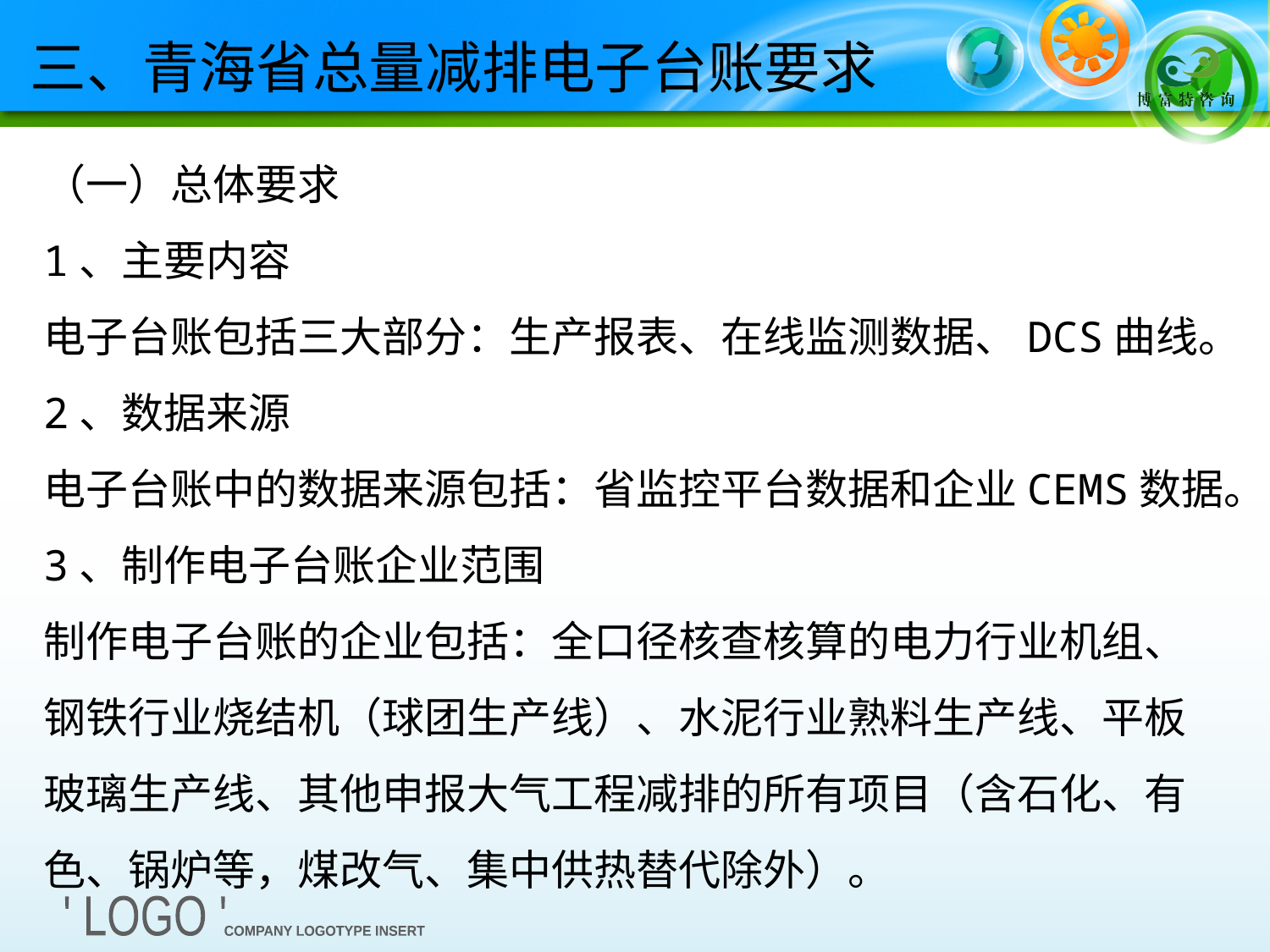

三、青海省总量减排电子台账要求

（一）总体要求
1、主要内容
电子台账包括三大部分：生产报表、在线监测数据、DCS曲线。
2、数据来源
电子台账中的数据来源包括：省监控平台数据和企业CEMS数据。
3、制作电子台账企业范围
制作电子台账的企业包括：全口径核查核算的电力行业机组、钢铁行业烧结机（球团生产线）、水泥行业熟料生产线、平板玻璃生产线、其他申报大气工程减排的所有项目（含石化、有色、锅炉等，煤改气、集中供热替代除外）。